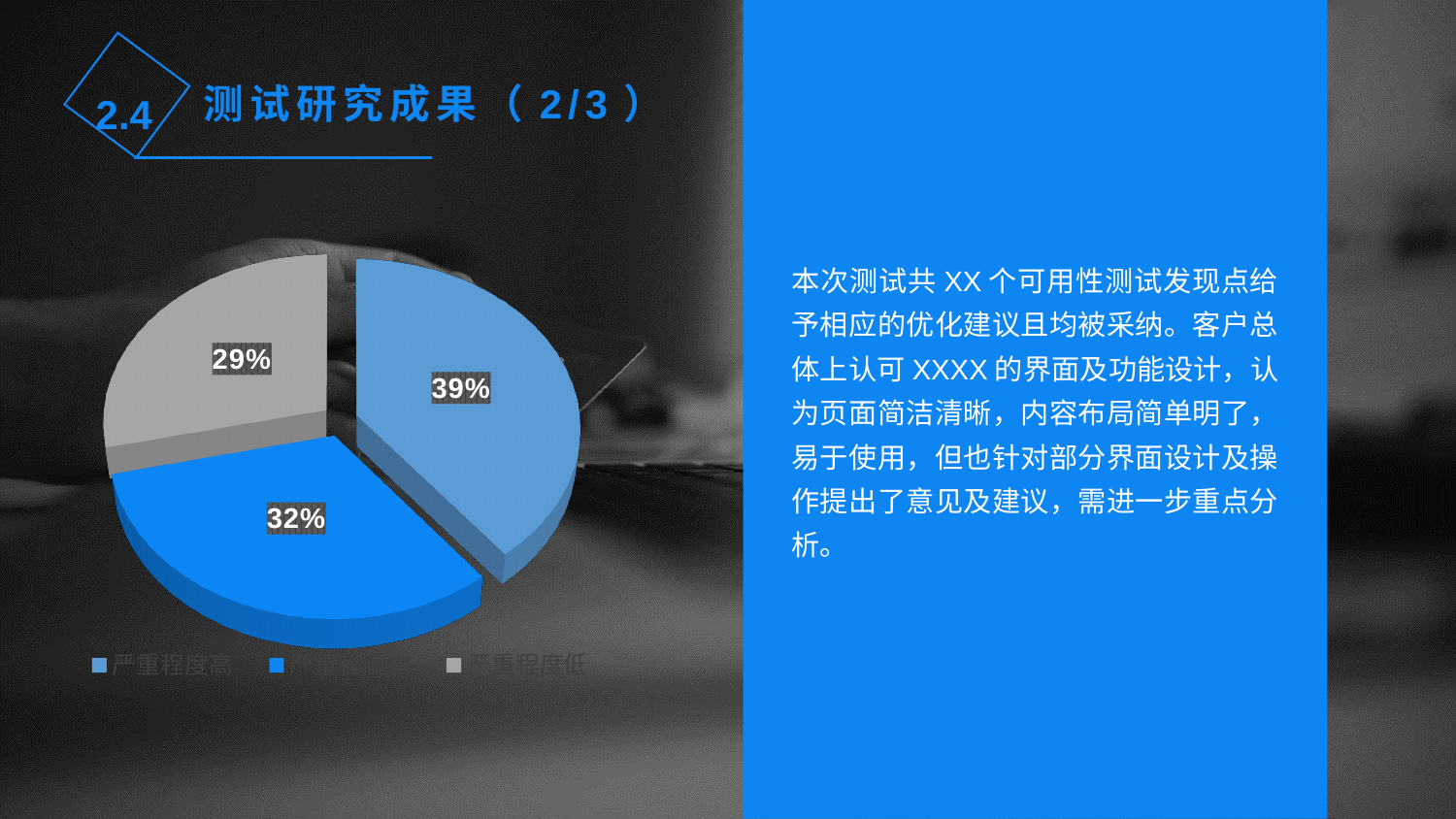

2.4
测试研究成果（2/3）

[unsupported chart]

本次测试共XX个可用性测试发现点给予相应的优化建议且均被采纳。客户总体上认可XXXX的界面及功能设计，认为页面简洁清晰，内容布局简单明了，易于使用，但也针对部分界面设计及操作提出了意见及建议，需进一步重点分析。